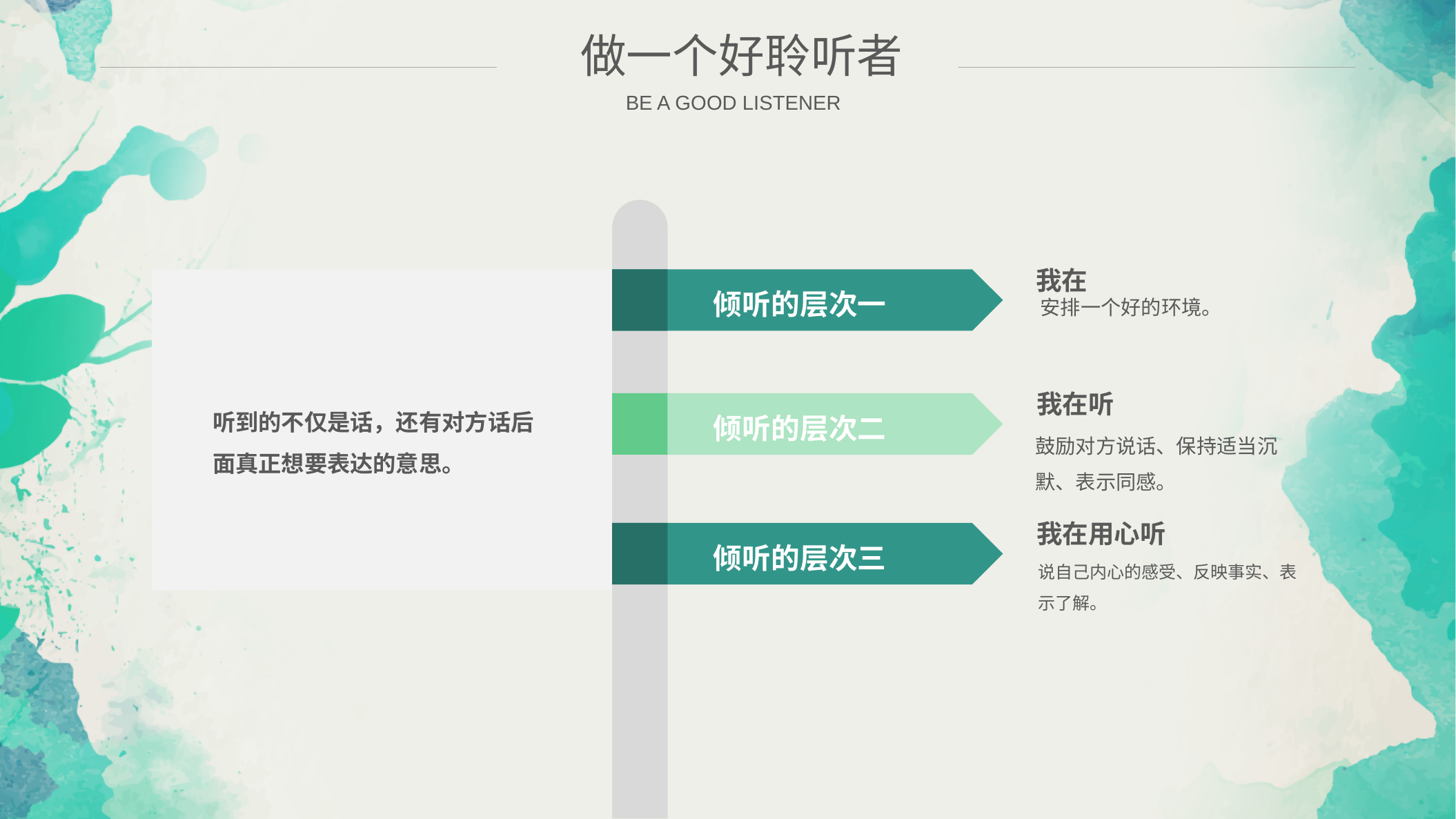

做一个好聆听者
BE A GOOD LISTENER

我在
安排一个好的环境。

听到的不仅是话，还有对方话后面真正想要表达的意思。

倾听的层次一
我在听
鼓励对方说话、保持适当沉默、表示同感。
倾听的层次二

我在用心听
说自己内心的感受、反映事实、表示了解。
倾听的层次三